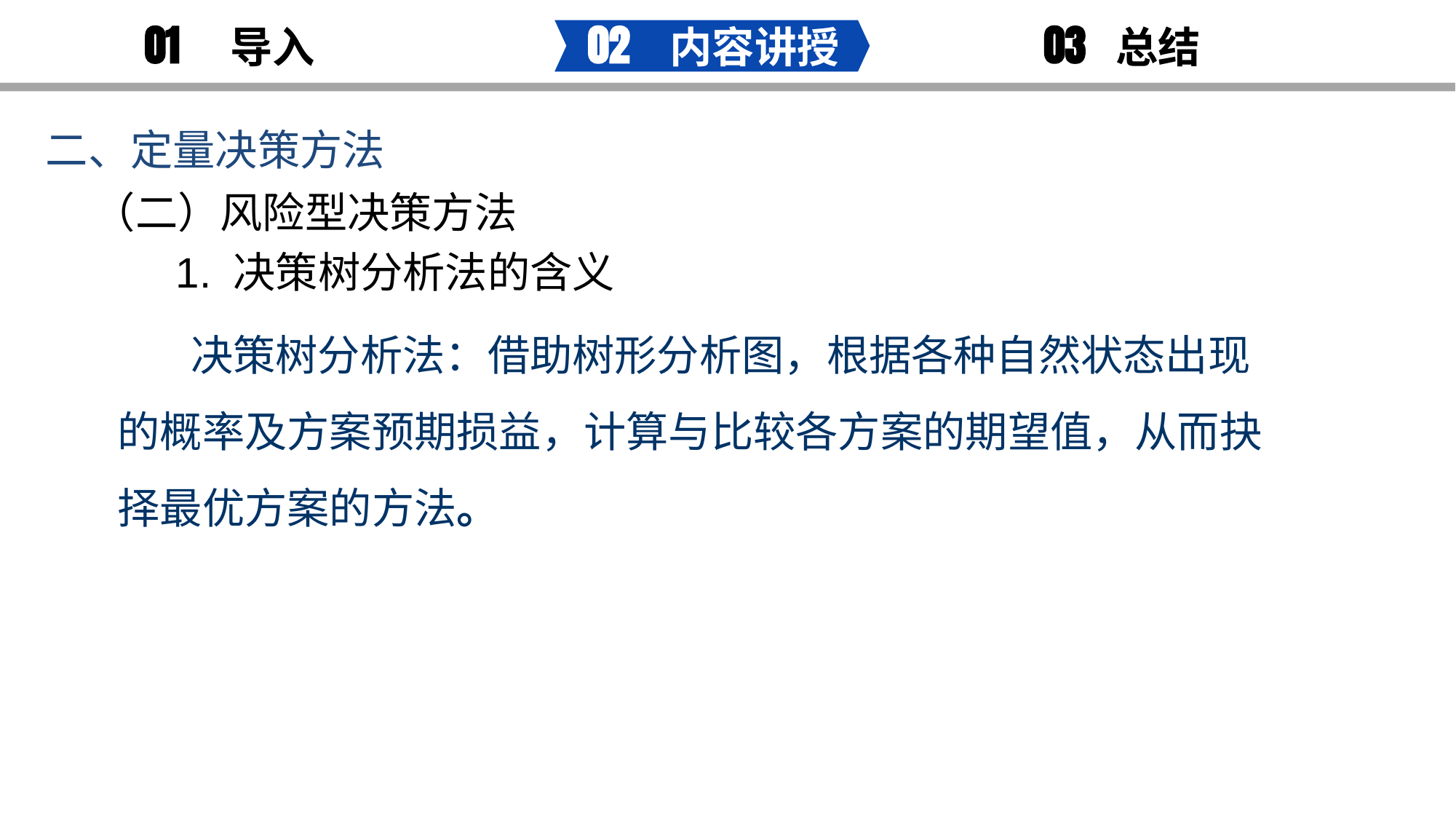

02   内容讲授
03  总结
01    导入

二、定量决策方法
明 年 工 作 计 划
（二）风险型决策方法
       1. 决策树分析法的含义

           决策树分析法：借助树形分析图，根据各种自然状态出现的概率及方案预期损益，计算与比较各方案的期望值，从而抉择最优方案的方法。